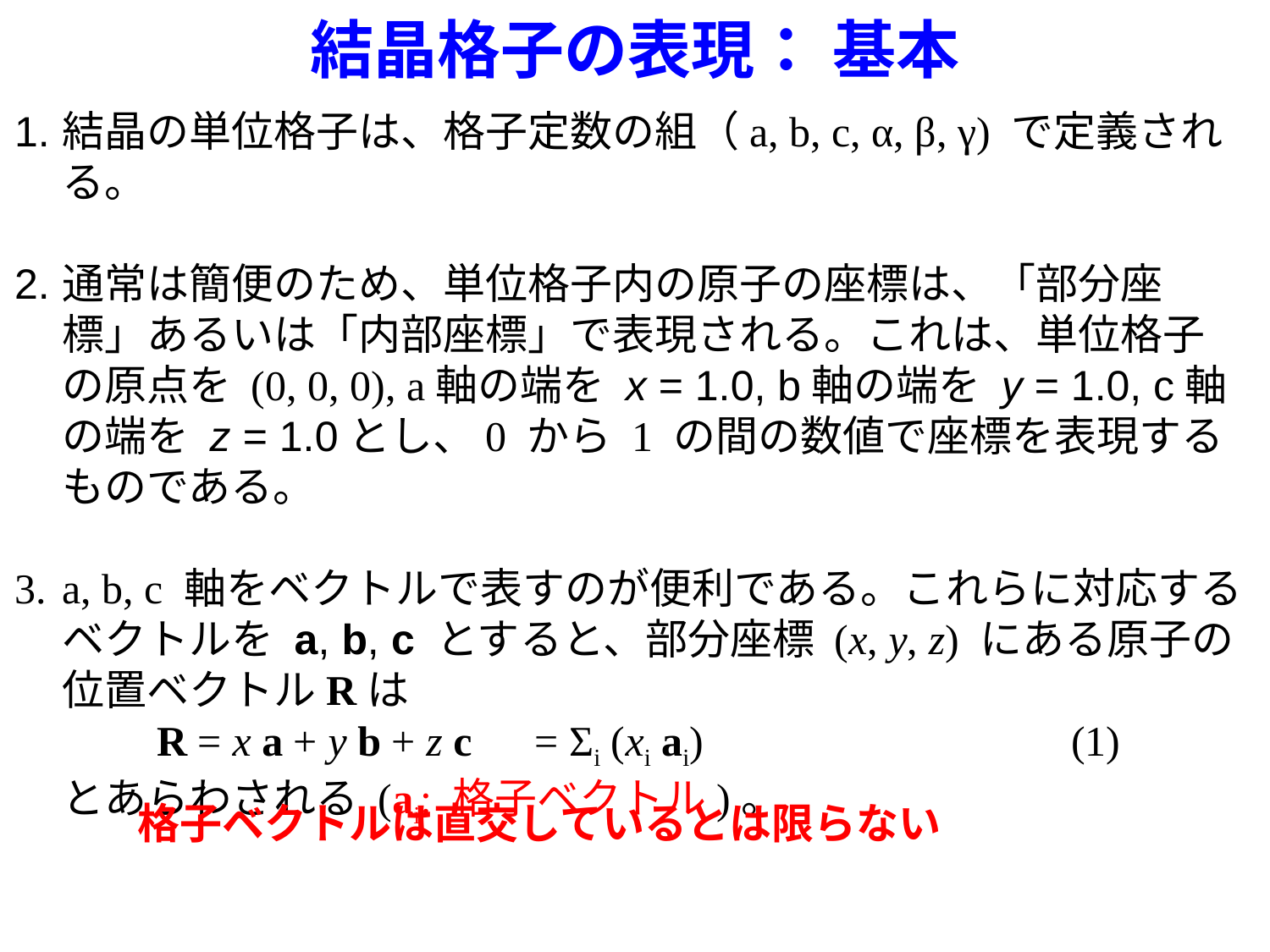

# 結晶格子の表現： 基本
結晶の単位格子は、格子定数の組（a, b, c, α, β, γ) で定義される。
通常は簡便のため、単位格子内の原子の座標は、「部分座標」あるいは「内部座標」で表現される。これは、単位格子の原点を (0, 0, 0), a軸の端を x = 1.0, b軸の端を y = 1.0, c軸の端を z = 1.0とし、0 から 1 の間の数値で座標を表現するものである。
a, b, c 軸をベクトルで表すのが便利である。これらに対応するベクトルを a, b, c とすると、部分座標 (x, y, z) にある原子の位置ベクトルRは
　　R = x a + y b + z c　= Σi (xi ai)　                                (1)
とあらわされる (ai: 格子ベクトル)。
格子ベクトルは直交しているとは限らない